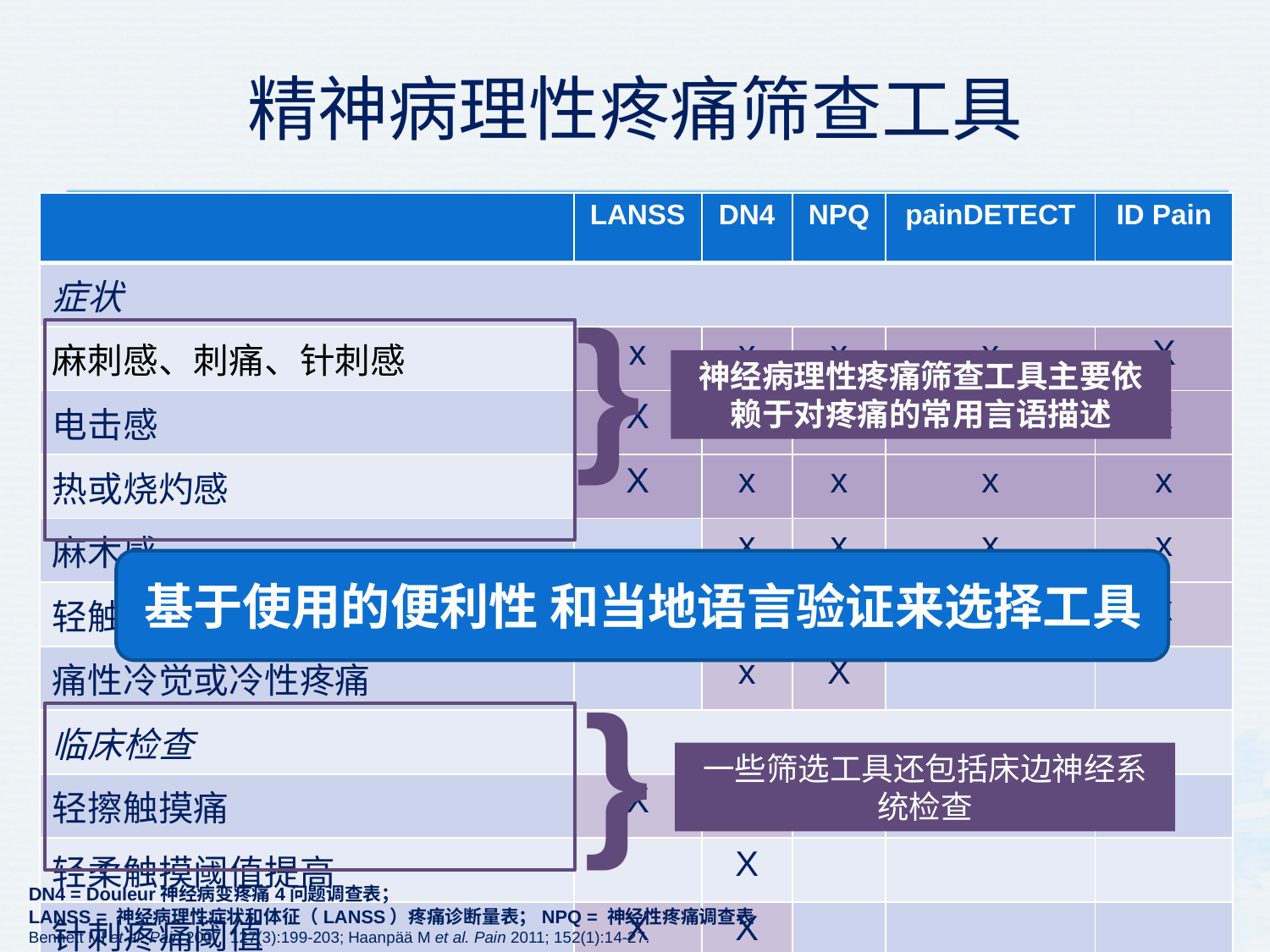

# 精神病理性疼痛筛查工具
|  | LANSS | DN4 | NPQ | painDETECT | ID Pain |
| --- | --- | --- | --- | --- | --- |
| 症状 |  |  |  |  |  |
| 麻刺感、刺痛、针刺感 | x | x | x | x | X |
| 电击感 | X | x | x | x | x |
| 热或烧灼感 | X | x | x | x | x |
| 麻木感 |  | x | x | x | x |
| 轻触引发疼痛 | X |  | x | x | x |
| 痛性冷觉或冷性疼痛 |  | x | X |  |  |
| 临床检查 |  |  |  |  |  |
| 轻擦触摸痛 | X | X |  |  |  |
| 轻柔触摸阈值提高 |  | X |  |  |  |
| 针刺疼痛阈值 | X | X |  |  |  |
}

神经病理性疼痛筛查工具主要依赖于对疼痛的常用言语描述
基于使用的便利性 和当地语言验证来选择工具
}

一些筛选工具还包括床边神经系统检查
DN4 = Douleur神经病变疼痛4问题调查表；
LANSS = 神经病理性症状和体征（LANSS）疼痛诊断量表；NPQ = 神经性疼痛调查表
Bennett MI et al. Pain 2007; 127(3):199-203; Haanpää M et al. Pain 2011; 152(1):14-27.